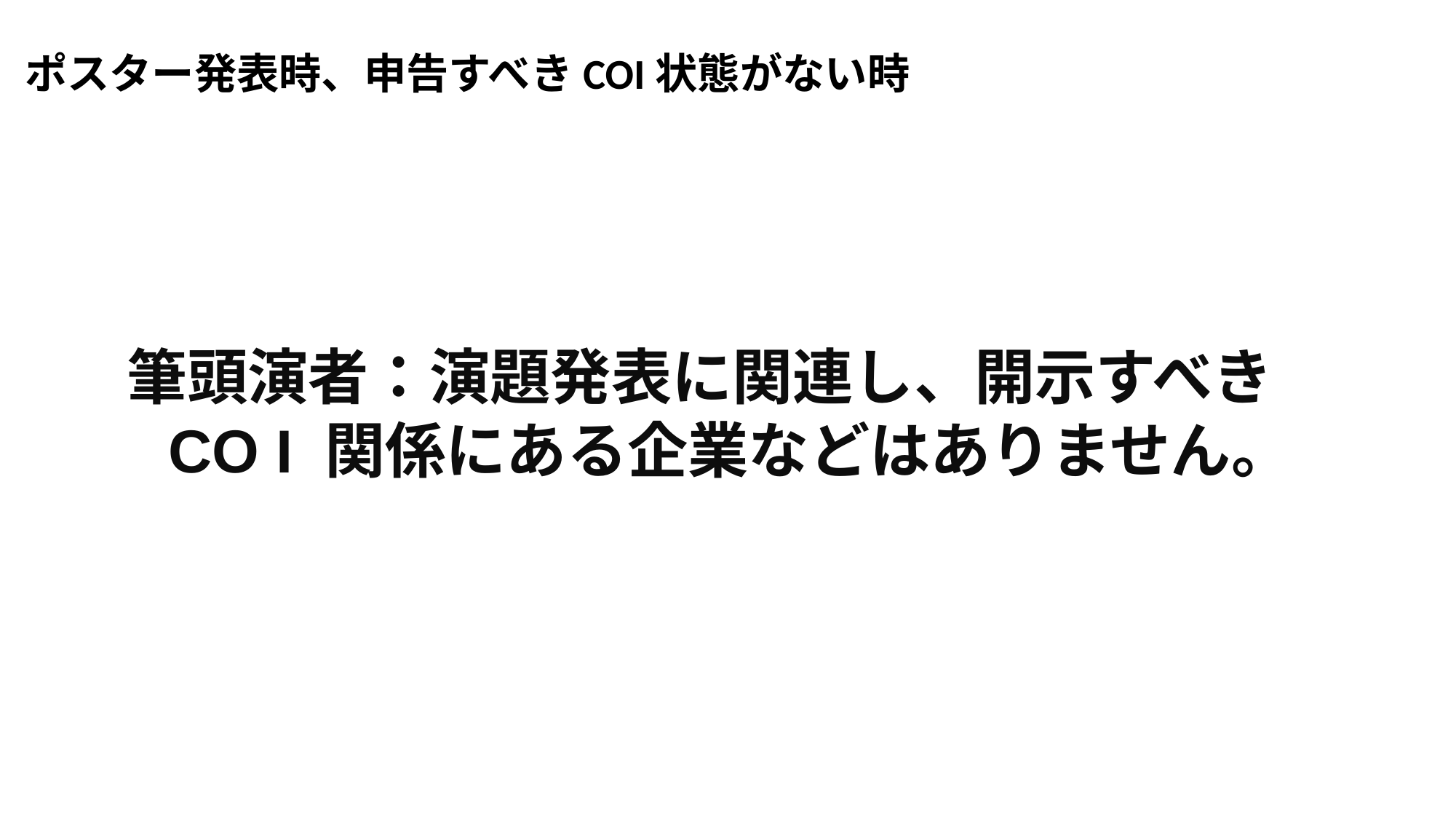

ポスター発表時、申告すべきCOI状態がない時

筆頭演者：演題発表に関連し、開示すべき
CO I 関係にある企業などはありません。